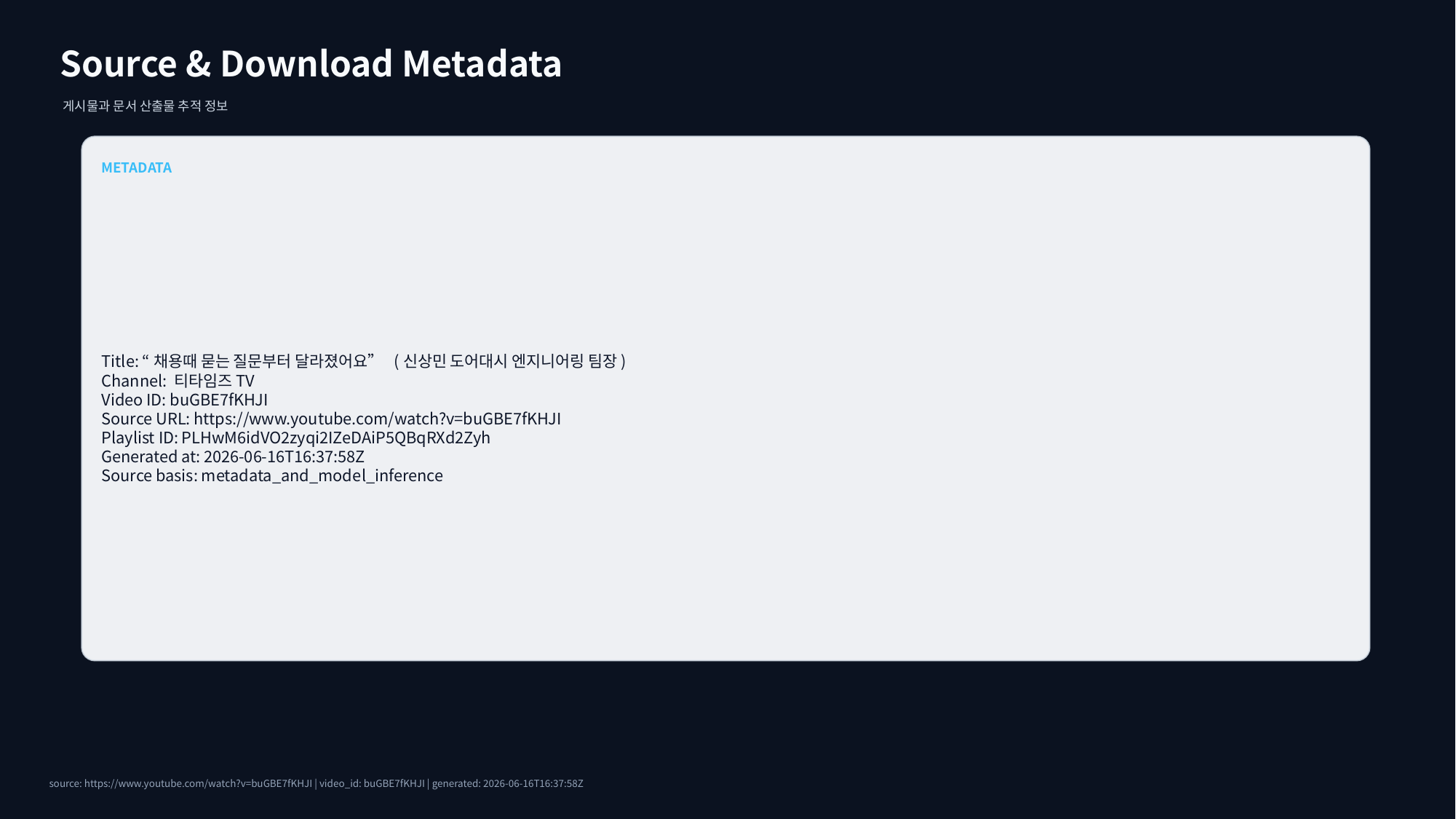

Source & Download Metadata
게시물과 문서 산출물 추적 정보

METADATA
Title: “채용때 묻는 질문부터 달라졌어요”  (신상민 도어대시 엔지니어링 팀장)
Channel: 티타임즈TV
Video ID: buGBE7fKHJI
Source URL: https://www.youtube.com/watch?v=buGBE7fKHJI
Playlist ID: PLHwM6idVO2zyqi2IZeDAiP5QBqRXd2Zyh
Generated at: 2026-06-16T16:37:58Z
Source basis: metadata_and_model_inference
source: https://www.youtube.com/watch?v=buGBE7fKHJI | video_id: buGBE7fKHJI | generated: 2026-06-16T16:37:58Z